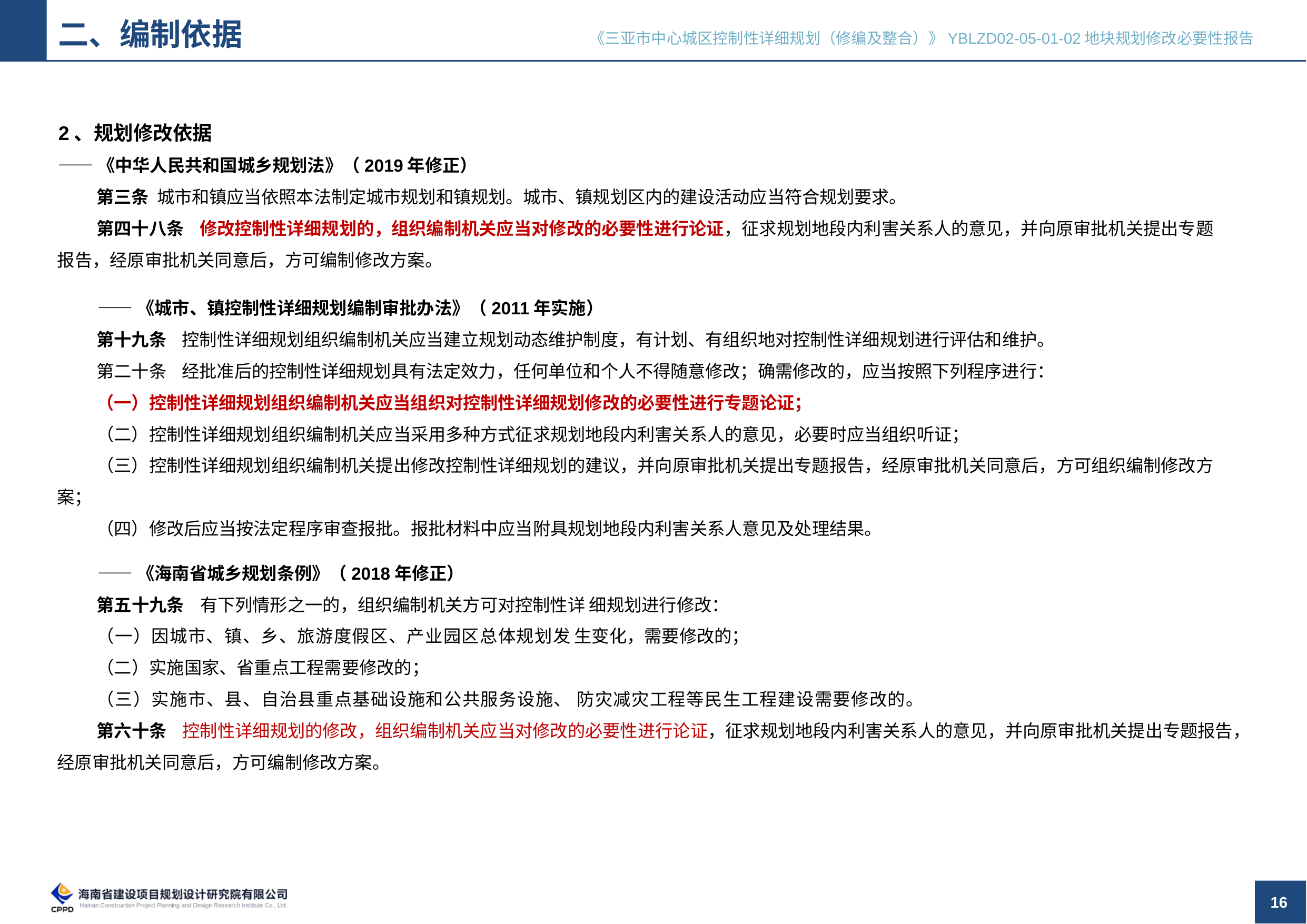

二、编制依据
2、规划修改依据
——《中华人民共和国城乡规划法》（2019年修正）
第三条  城市和镇应当依照本法制定城市规划和镇规划。城市、镇规划区内的建设活动应当符合规划要求。
第四十八条    修改控制性详细规划的，组织编制机关应当对修改的必要性进行论证，征求规划地段内利害关系人的意见，并向原审批机关提出专题报告，经原审批机关同意后，方可编制修改方案。
——《城市、镇控制性详细规划编制审批办法》（2011年实施）
第十九条    控制性详细规划组织编制机关应当建立规划动态维护制度，有计划、有组织地对控制性详细规划进行评估和维护。
第二十条    经批准后的控制性详细规划具有法定效力，任何单位和个人不得随意修改；确需修改的，应当按照下列程序进行：
（一）控制性详细规划组织编制机关应当组织对控制性详细规划修改的必要性进行专题论证；
（二）控制性详细规划组织编制机关应当采用多种方式征求规划地段内利害关系人的意见，必要时应当组织听证；
（三）控制性详细规划组织编制机关提出修改控制性详细规划的建议，并向原审批机关提出专题报告，经原审批机关同意后，方可组织编制修改方案；
（四）修改后应当按法定程序审查报批。报批材料中应当附具规划地段内利害关系人意见及处理结果。
——《海南省城乡规划条例》（2018年修正）
第五十九条    有下列情形之一的，组织编制机关方可对控制性详 细规划进行修改：
（一）因城市、镇、乡、旅游度假区、产业园区总体规划发 生变化，需要修改的；
（二）实施国家、省重点工程需要修改的；
（三）实施市、县、自治县重点基础设施和公共服务设施、 防灾减灾工程等民生工程建设需要修改的。
第六十条    控制性详细规划的修改，组织编制机关应当对修改的必要性进行论证，征求规划地段内利害关系人的意见，并向原审批机关提出专题报告，经原审批机关同意后，方可编制修改方案。
16